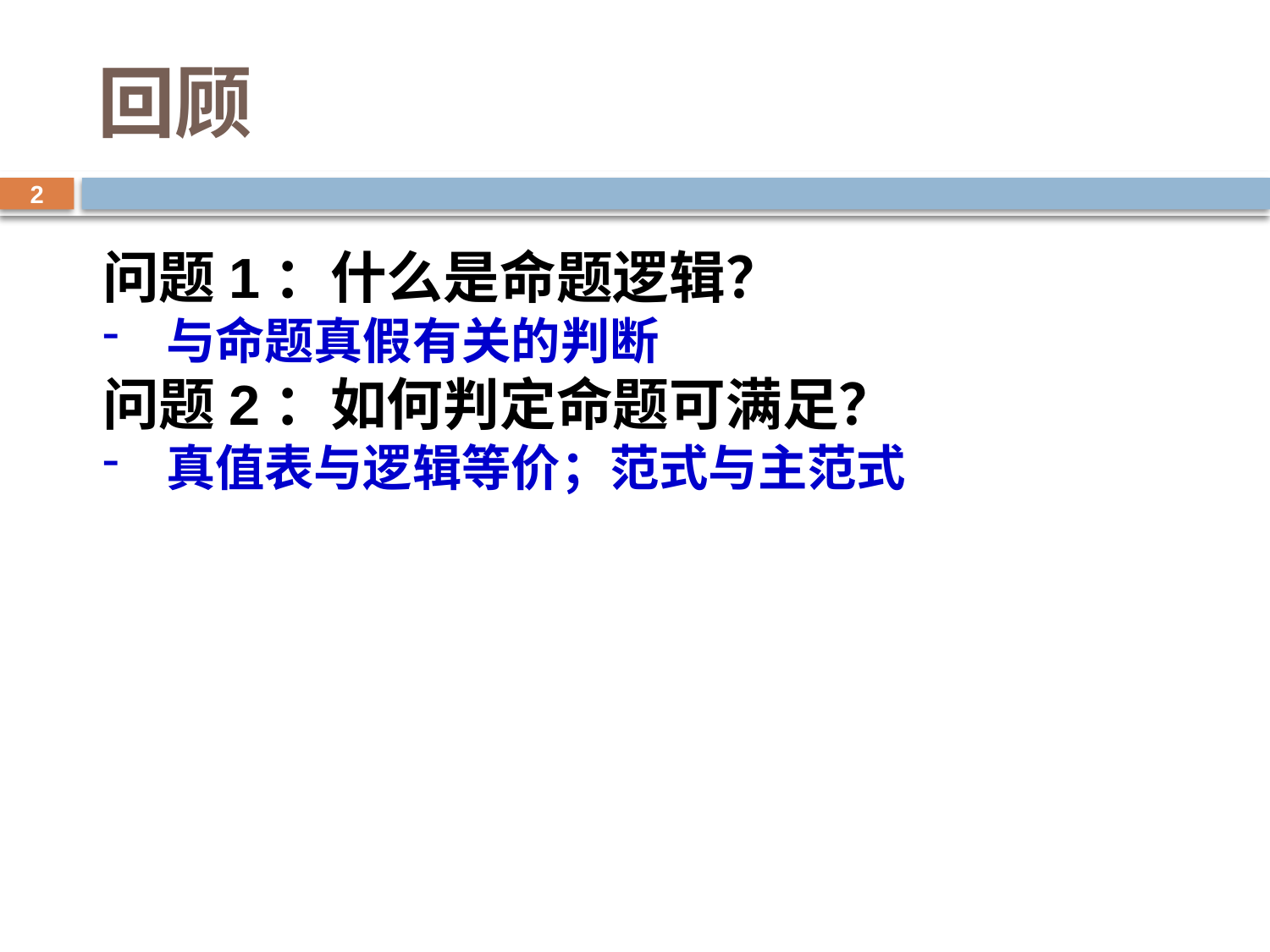

# 回顾
2
问题1：什么是命题逻辑？
与命题真假有关的判断
问题2：如何判定命题可满足？
真值表与逻辑等价；范式与主范式